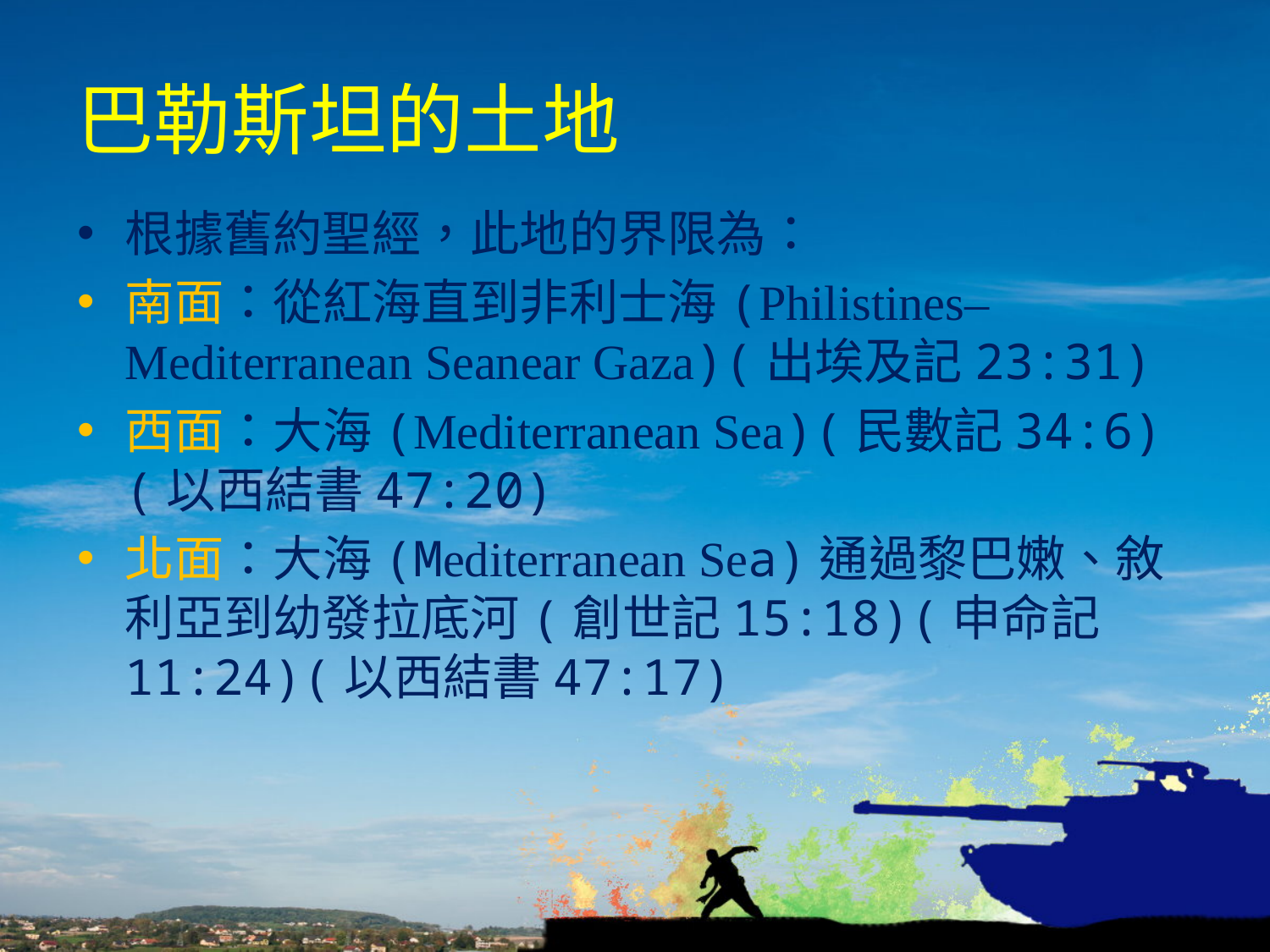

# 巴勒斯坦的土地
根據舊約聖經，此地的界限為：
南面：從紅海直到非利士海(Philistines–Mediterranean Seanear Gaza)(出埃及記23:31)
西面：大海(Mediterranean Sea)(民數記34:6)(以西結書47:20)
北面：大海(Mediterranean Sea)通過黎巴嫩、敘利亞到幼發拉底河(創世記15:18)(申命記11:24)(以西結書47:17)